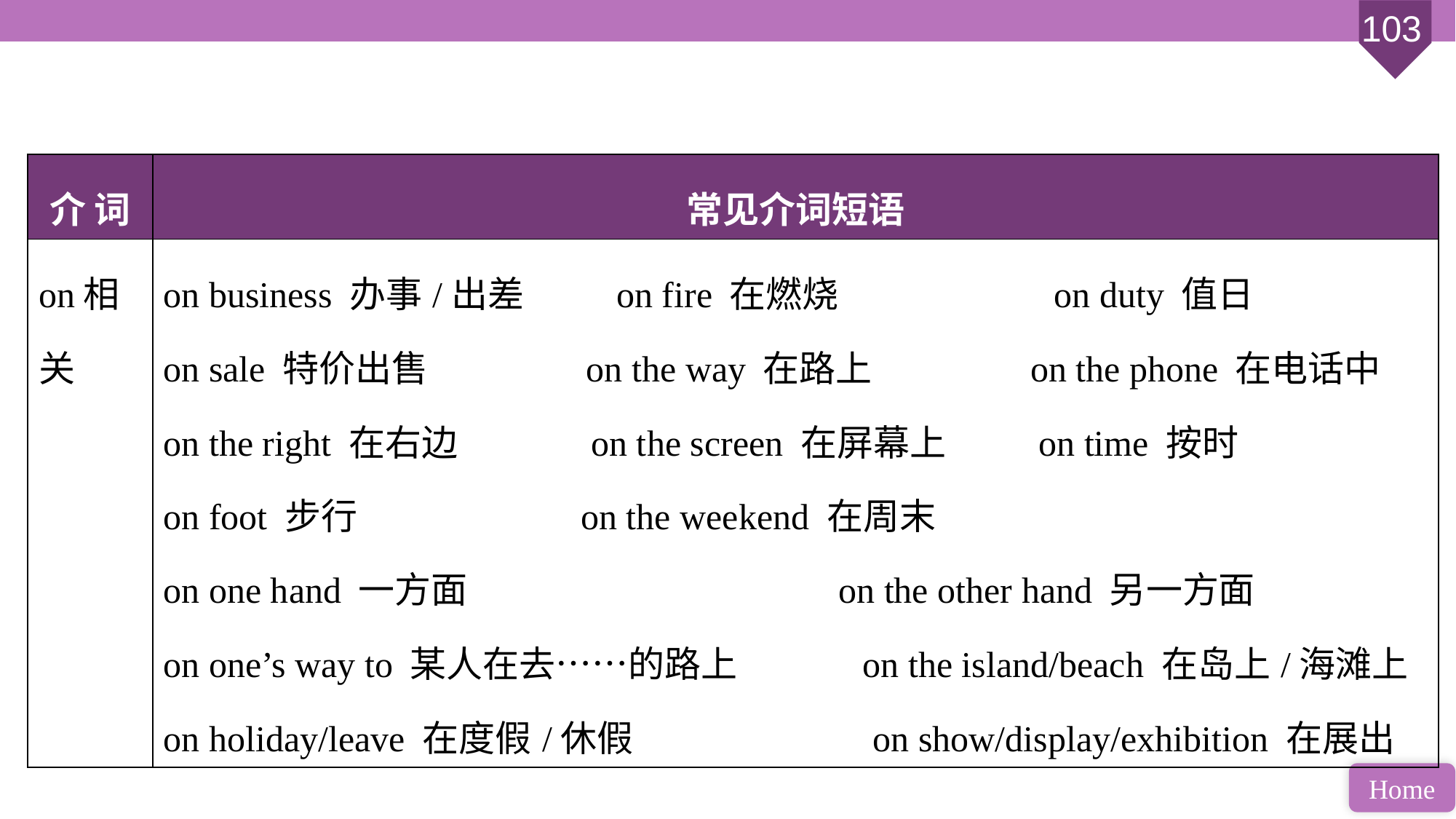

| 介 词 | 常见介词短语 |
| --- | --- |
| on相关 | on business 办事/出差 on fire 在燃烧 on duty 值日 on sale 特价出售 on the way 在路上 on the phone 在电话中 on the right 在右边 on the screen 在屏幕上 on time 按时 on foot 步行 on the weekend 在周末 on one hand 一方面 on the other hand 另一方面 on one’s way to 某人在去……的路上 on the island/beach 在岛上/海滩上 on holiday/leave 在度假/休假 on show/display/exhibition 在展出 |